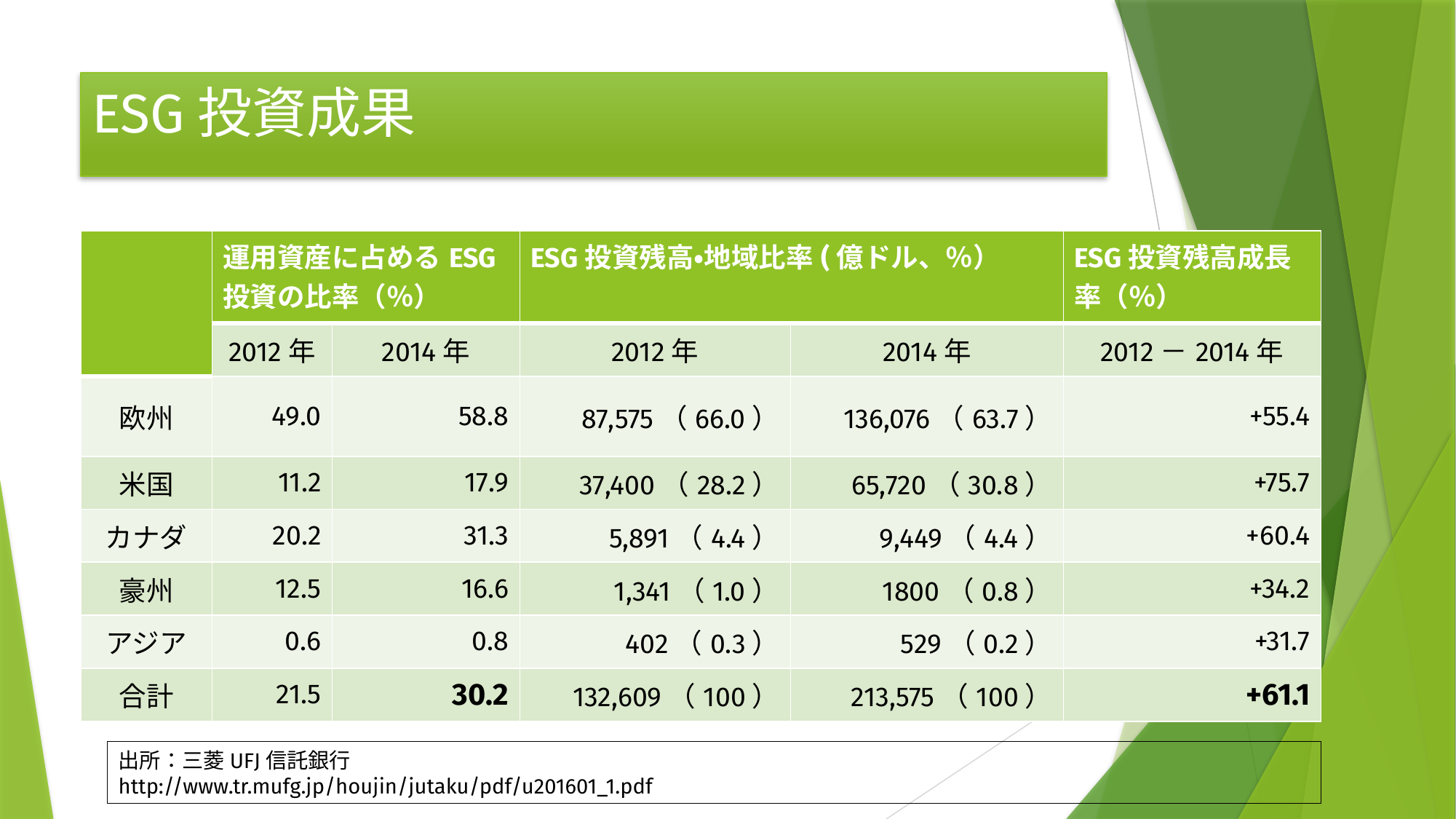

# ESG投資成果
|  | 運用資産に占めるESG投資の比率（％） |  | ESG投資残高・地域比率(億ドル、％） |  | ESG投資残高成長率（％） |
| --- | --- | --- | --- | --- | --- |
|  | 2012年 | 2014年 | 2012年 | 2014年 | 2012－2014年 |
| 欧州 | 49.0 | 58.8 | 87,575（66.0） | 136,076（63.7） | +55.4 |
| 米国 | 11.2 | 17.9 | 37,400（28.2） | 65,720（30.8） | +75.7 |
| カナダ | 20.2 | 31.3 | 5,891（4.4） | 9,449（4.4） | +60.4 |
| 豪州 | 12.5 | 16.6 | 1,341（1.0） | 1800（0.8） | +34.2 |
| アジア | 0.6 | 0.8 | 402（0.3） | 529（0.2） | +31.7 |
| 合計 | 21.5 | 30.2 | 132,609（100） | 213,575（100） | +61.1 |

出所：三菱UFJ信託銀行
http://www.tr.mufg.jp/houjin/jutaku/pdf/u201601_1.pdf